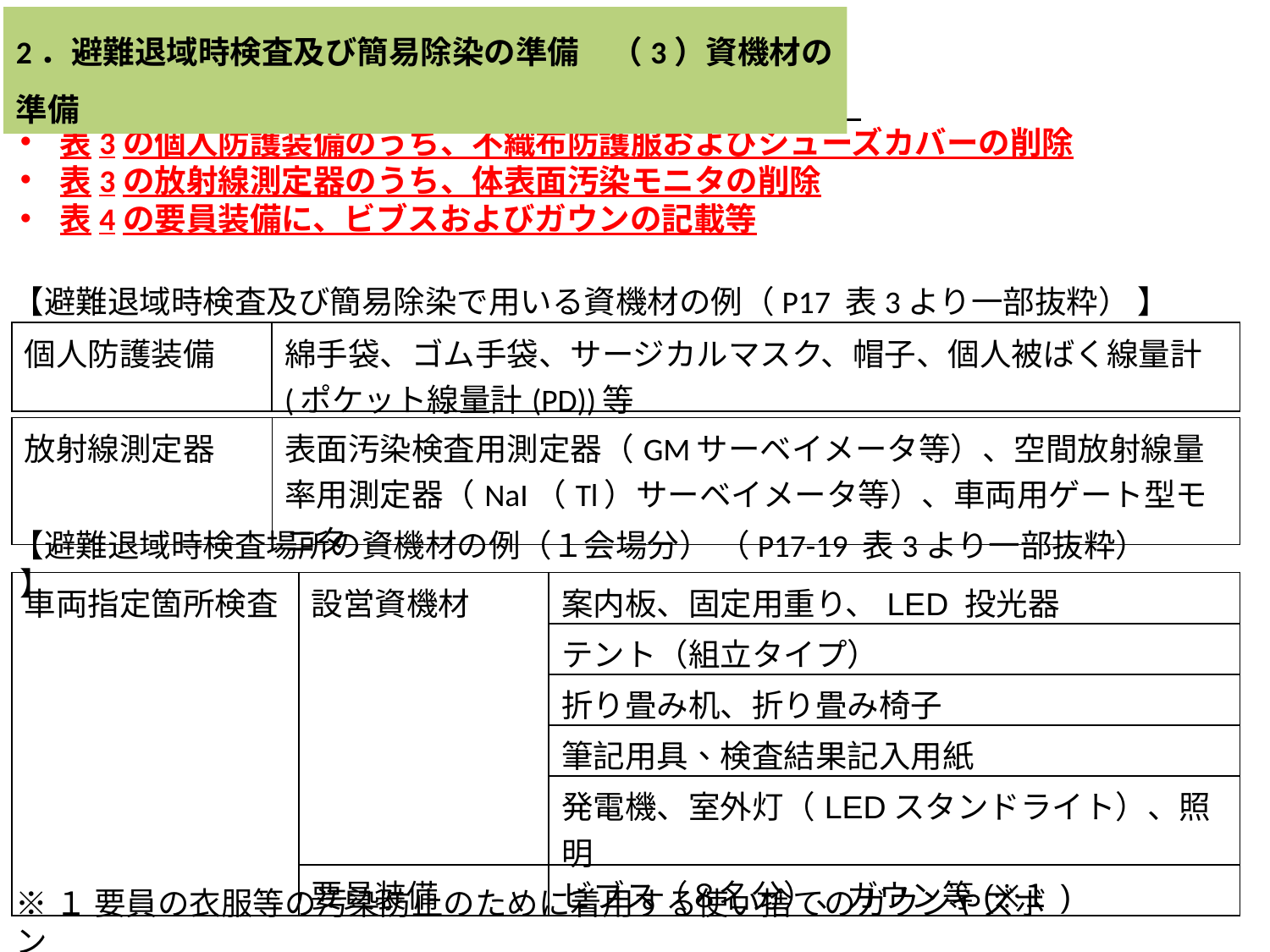

2．避難退域時検査及び簡易除染の準備　（3）資機材の準備
要員防護装備の見直し （新マニュアルP17-19 表3,4参照）
表3の個人防護装備のうち、不織布防護服およびシューズカバーの削除
表3の放射線測定器のうち、体表面汚染モニタの削除
表4の要員装備に、ビブスおよびガウンの記載等
【避難退域時検査及び簡易除染で用いる資機材の例（P17 表3より一部抜粋） 】
| 個人防護装備 | 綿手袋、ゴム手袋、サージカルマスク、帽子、個人被ばく線量計(ポケット線量計(PD))等 |
| --- | --- |
| 放射線測定器 | 表面汚染検査用測定器（GMサーベイメータ等）、空間放射線量率用測定器（NaI（Tl）サーベイメータ等）、車両用ゲート型モニタ |
| --- | --- |
【避難退域時検査場所の資機材の例（１会場分） （P17-19 表3より一部抜粋） 】
| 車両指定箇所検査 | 設営資機材 | 案内板、固定用重り、LED 投光器 |
| --- | --- | --- |
|  |  | テント（組立タイプ） |
|  |  | 折り畳み机、折り畳み椅子 |
|  |  | 筆記用具、検査結果記入用紙 |
|  |  | 発電機、室外灯（LEDスタンドライト）、照明 |
|  | 要員装備 | ビブス（８名分）、ガウン等(※１) |
※１ 要員の衣服等の汚染防止のために着用する使い捨てのガウンやズボン